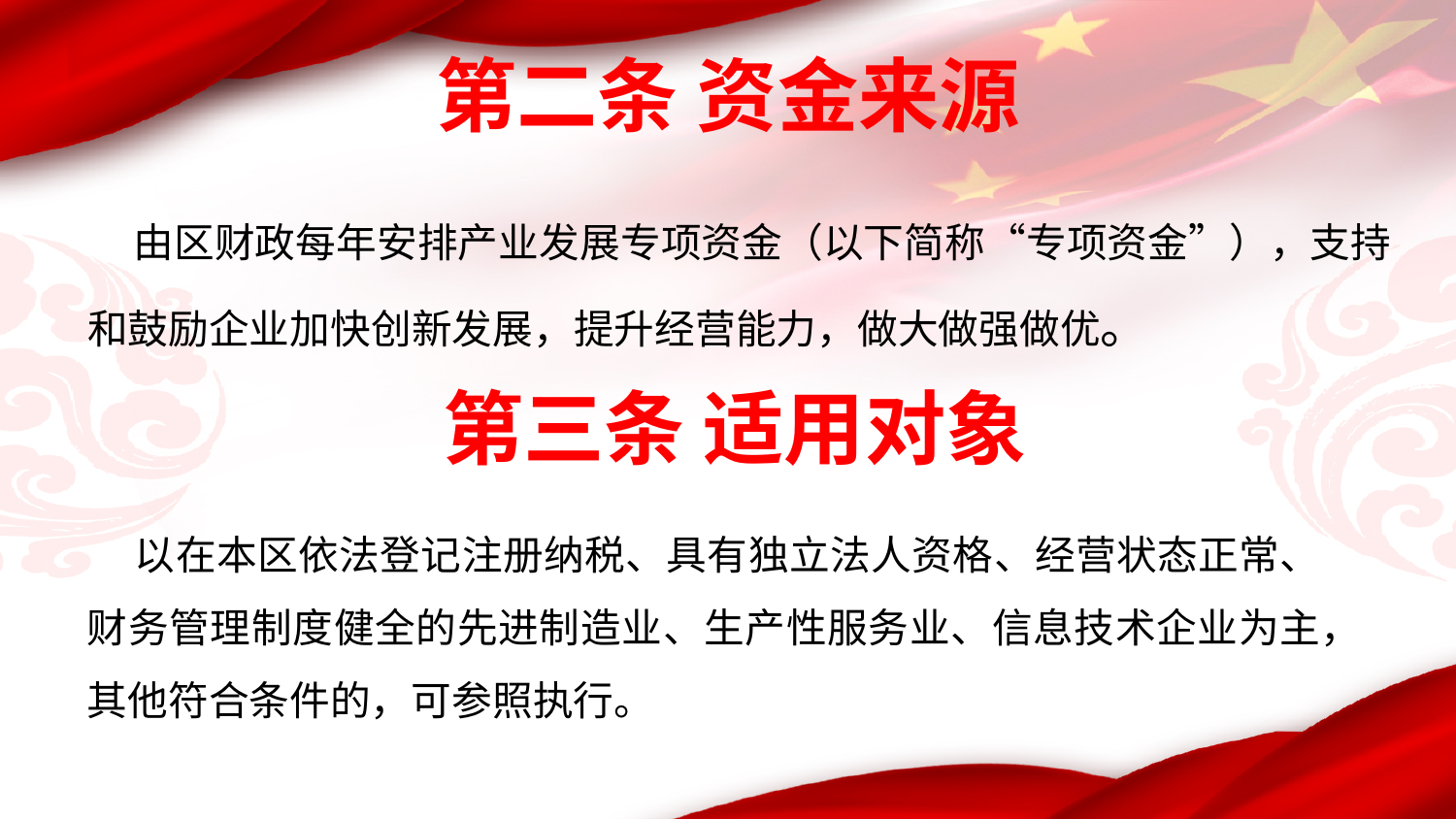

# 第二条 资金来源
    由区财政每年安排产业发展专项资金（以下简称“专项资金”），支持和鼓励企业加快创新发展，提升经营能力，做大做强做优。
第三条 适用对象
    以在本区依法登记注册纳税、具有独立法人资格、经营状态正常、财务管理制度健全的先进制造业、生产性服务业、信息技术企业为主，其他符合条件的，可参照执行。